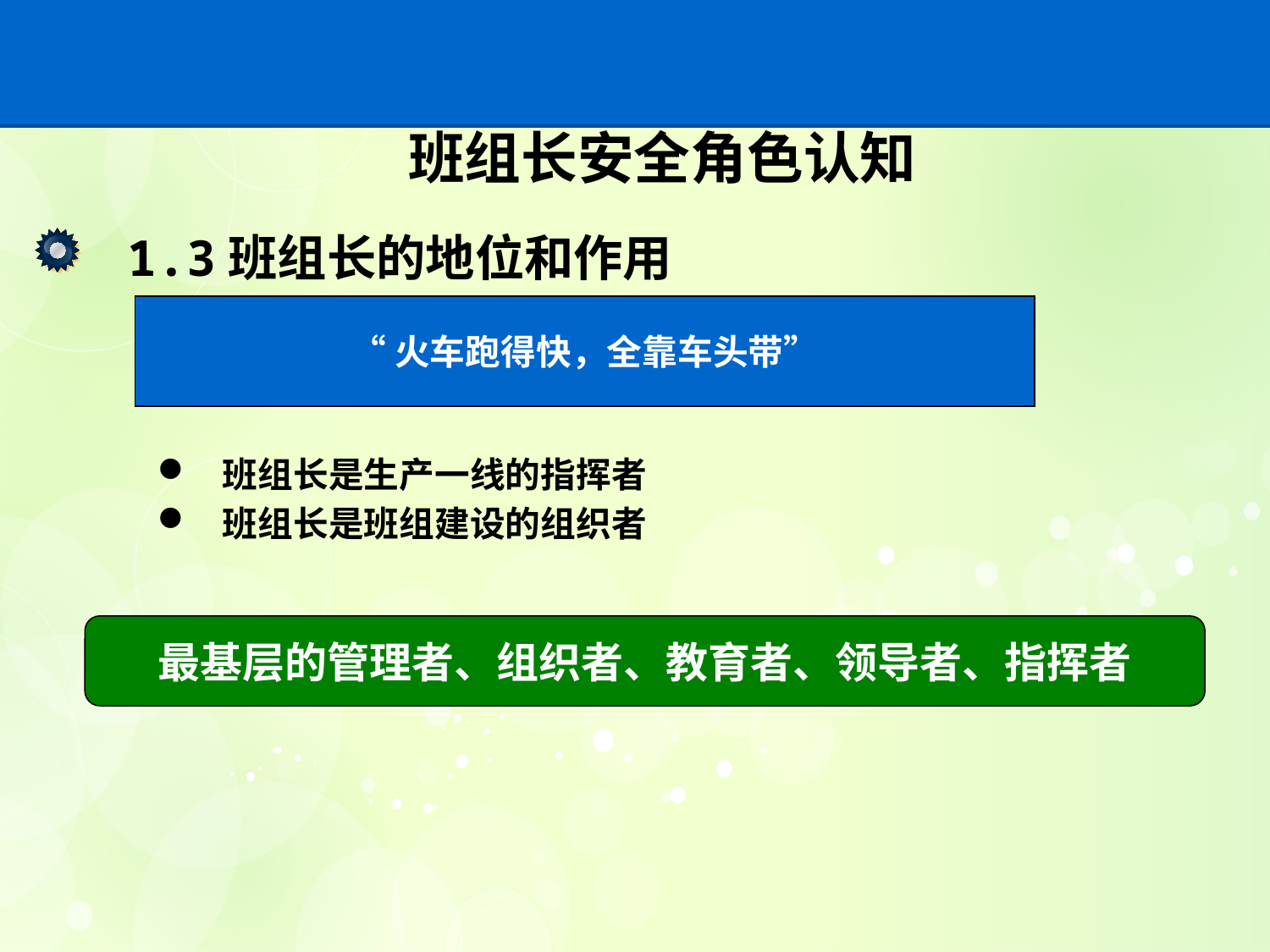

班组长安全角色认知
1.3班组长的地位和作用

“火车跑得快，全靠车头带”
班组长是生产一线的指挥者
班组长是班组建设的组织者
最基层的管理者、组织者、教育者、领导者、指挥者